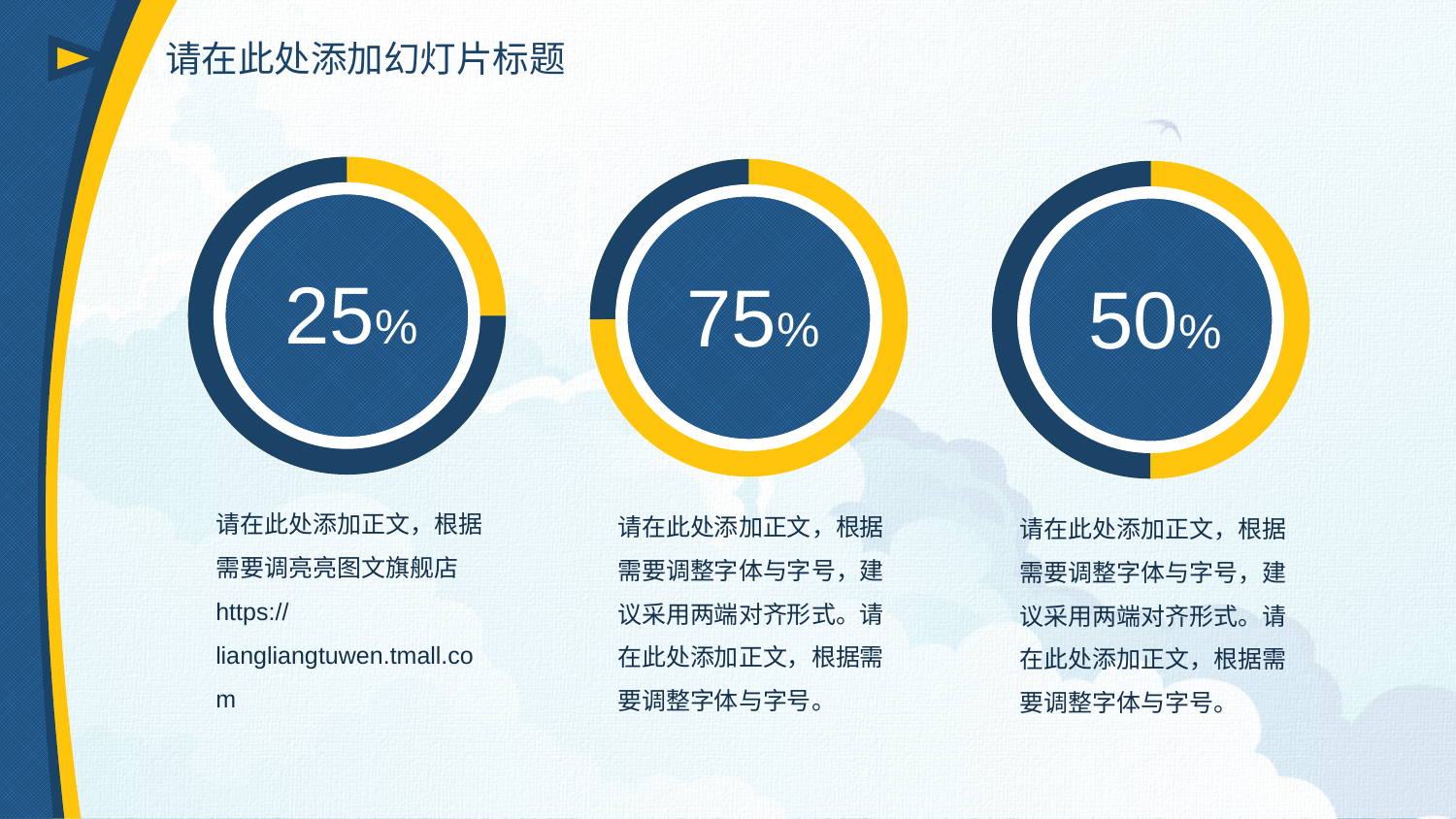

请在此处添加幻灯片标题

25%

75%

50%
请在此处添加正文，根据需要调亮亮图文旗舰店
https://liangliangtuwen.tmall.com

请在此处添加正文，根据需要调整字体与字号，建议采用两端对齐形式。请在此处添加正文，根据需要调整字体与字号。
请在此处添加正文，根据需要调整字体与字号，建议采用两端对齐形式。请在此处添加正文，根据需要调整字体与字号。